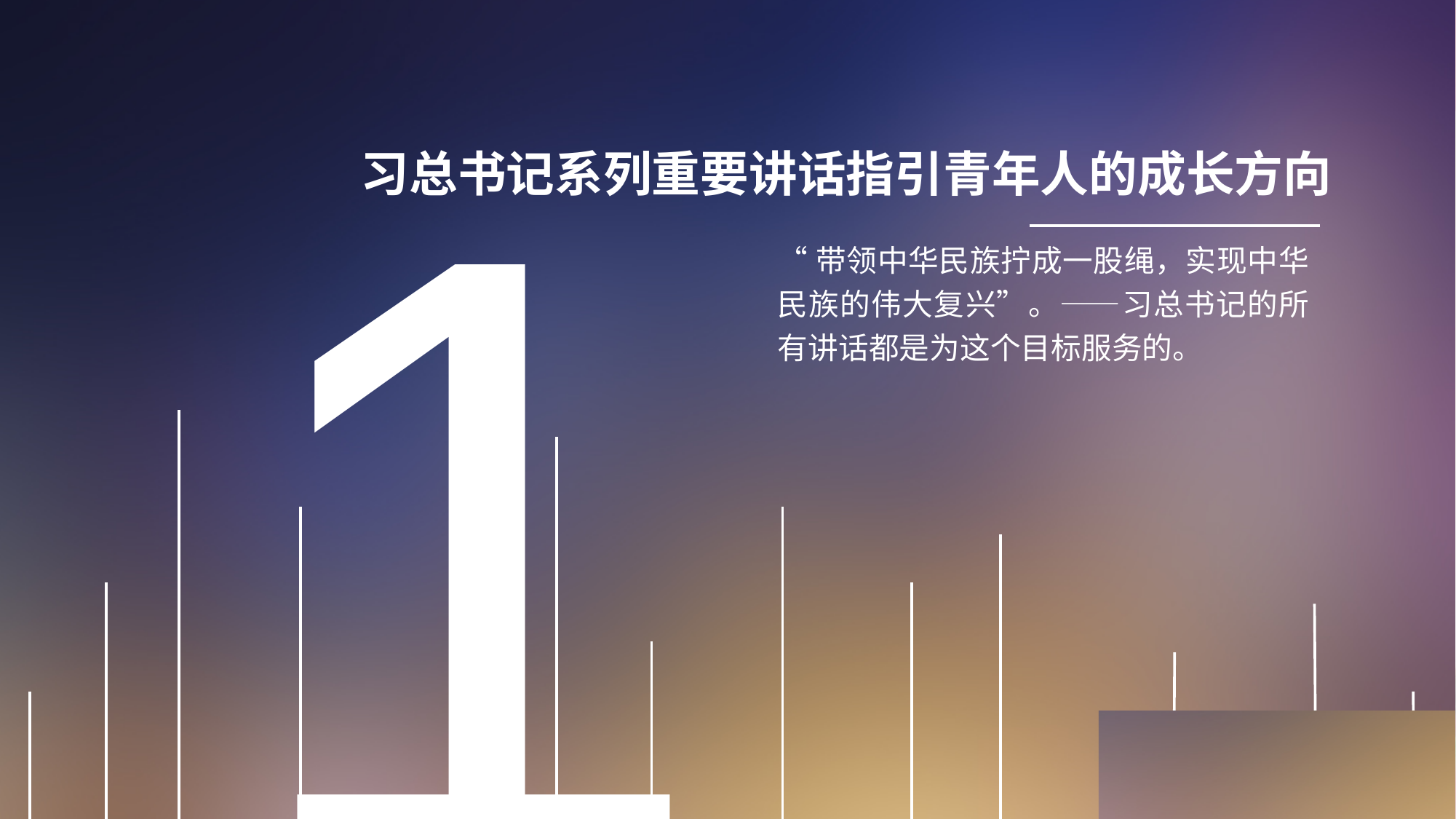

1
习总书记系列重要讲话指引青年人的成长方向
“带领中华民族拧成一股绳，实现中华民族的伟大复兴”。——习总书记的所有讲话都是为这个目标服务的。